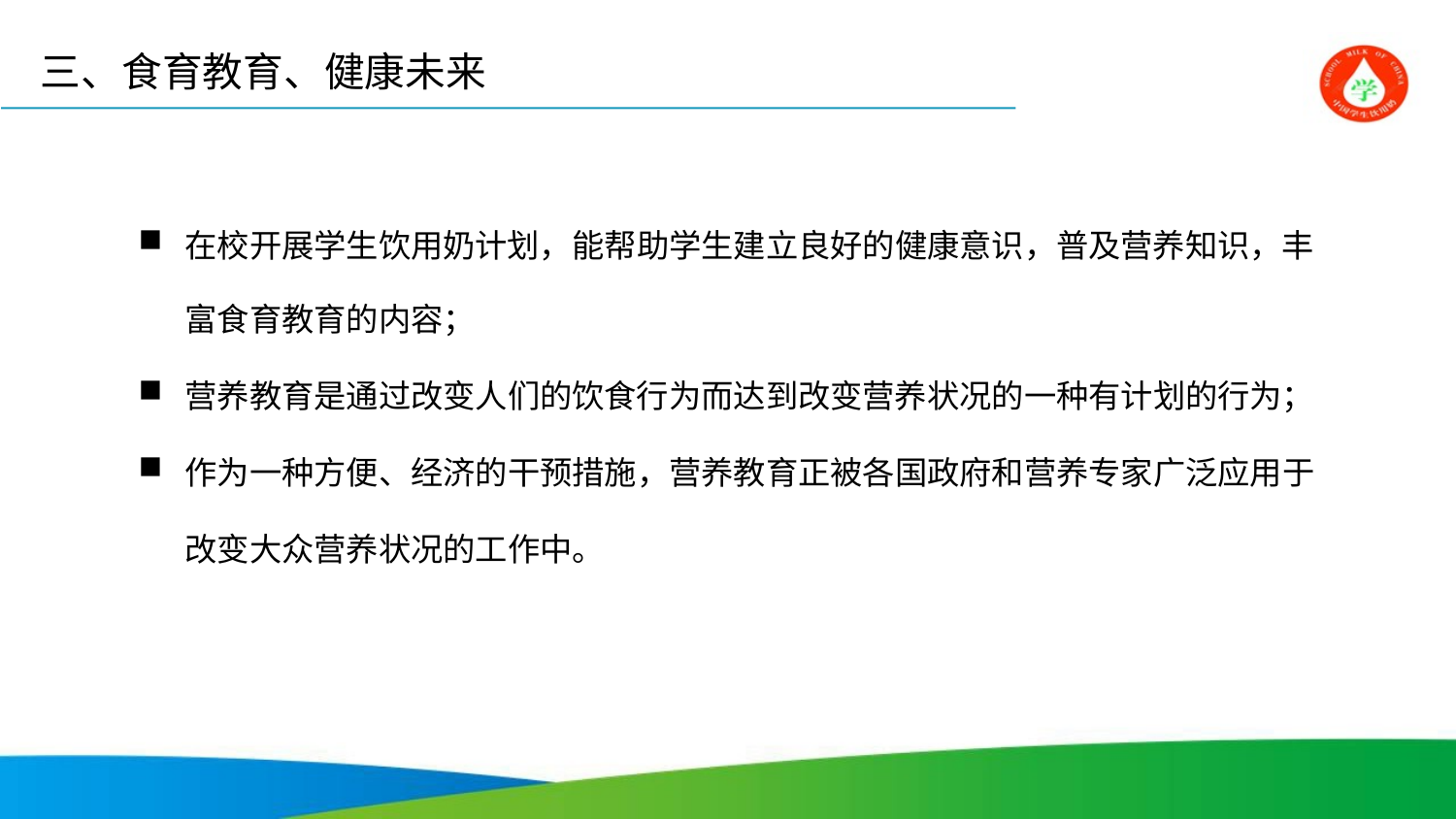

# 三、食育教育、健康未来
在校开展学生饮用奶计划，能帮助学生建立良好的健康意识，普及营养知识，丰

富食育教育的内容；

营养教育是通过改变人们的饮食行为而达到改变营养状况的一种有计划的行为；
作为一种方便、经济的干预措施，营养教育正被各国政府和营养专家广泛应用于 改变大众营养状况的工作中。